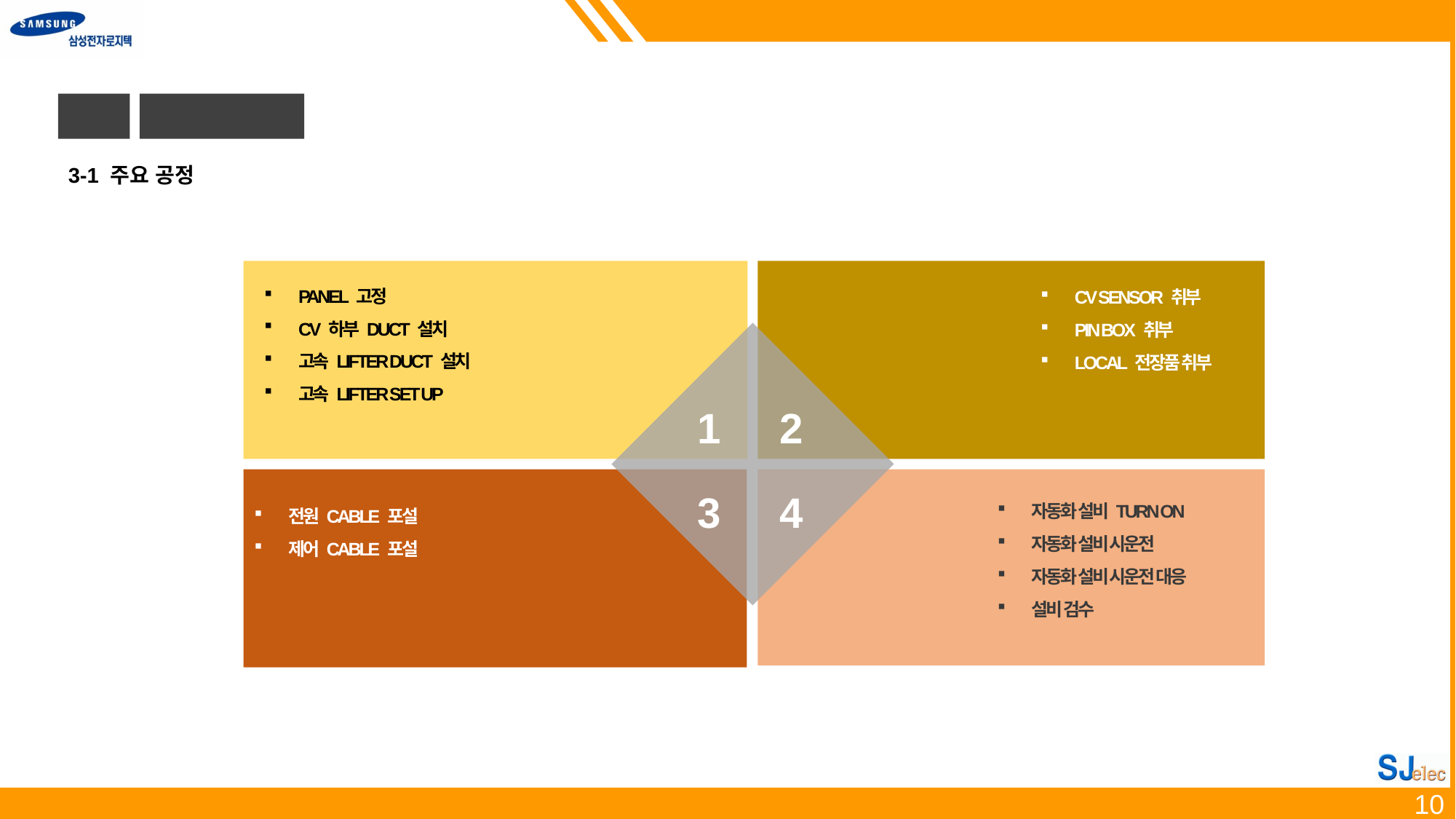

3
주요 공정
3-1 주요 공정

1
2
3
4

PANEL 고정
CV 하부 DUCT 설치
고속 LIFTER DUCT 설치
고속 LIFTER SET UP

CV SENSOR 취부
PIN BOX 취부
LOCAL 전장품 취부
자동화 설비 TURN ON
자동화 설비 시운전
자동화 설비 시운전 대응
설비 검수
전원 CABLE 포설
제어 CABLE 포설